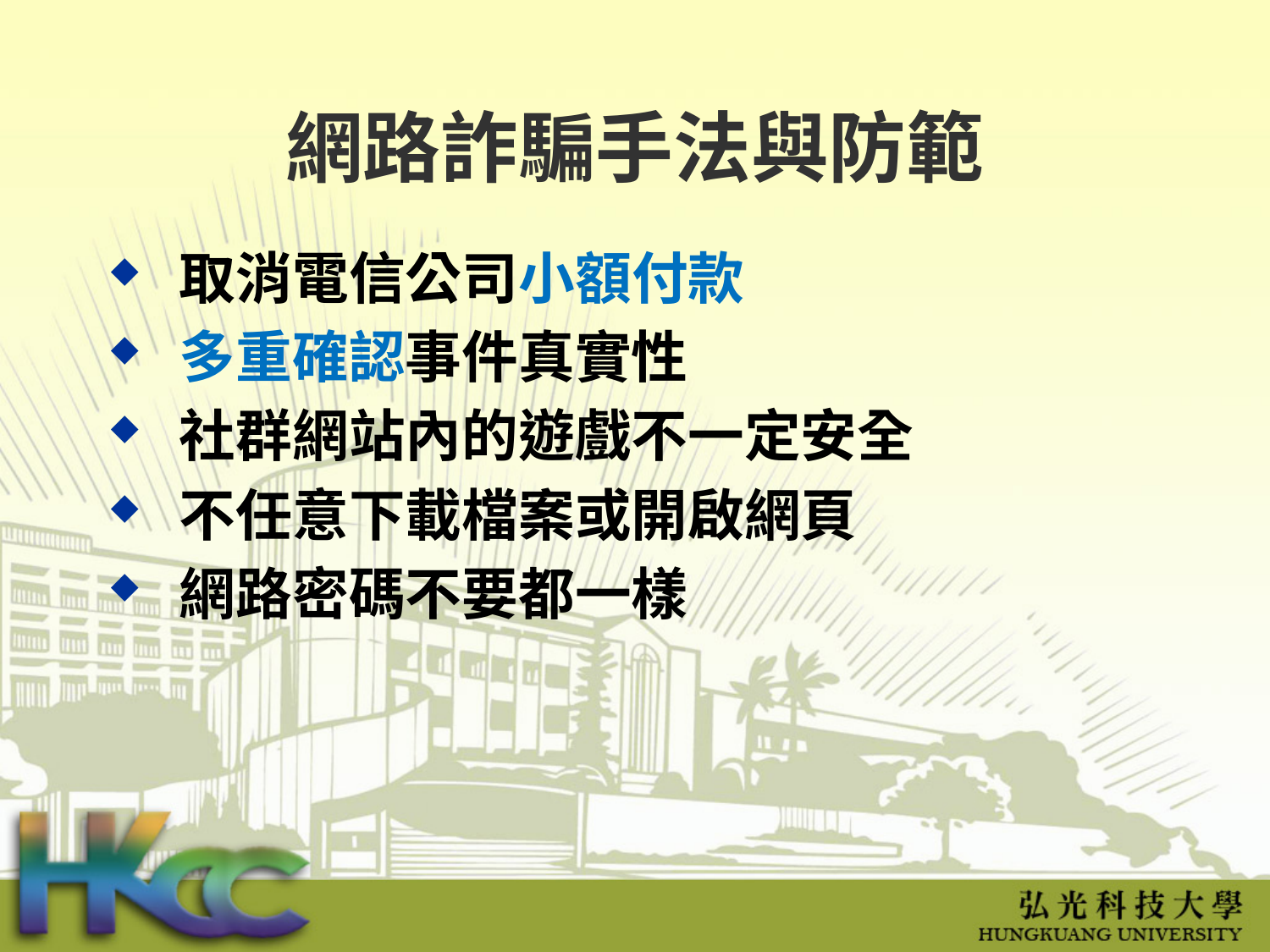

# 網路詐騙手法與防範
取消電信公司小額付款
多重確認事件真實性
社群網站內的遊戲不一定安全
不任意下載檔案或開啟網頁
網路密碼不要都一樣